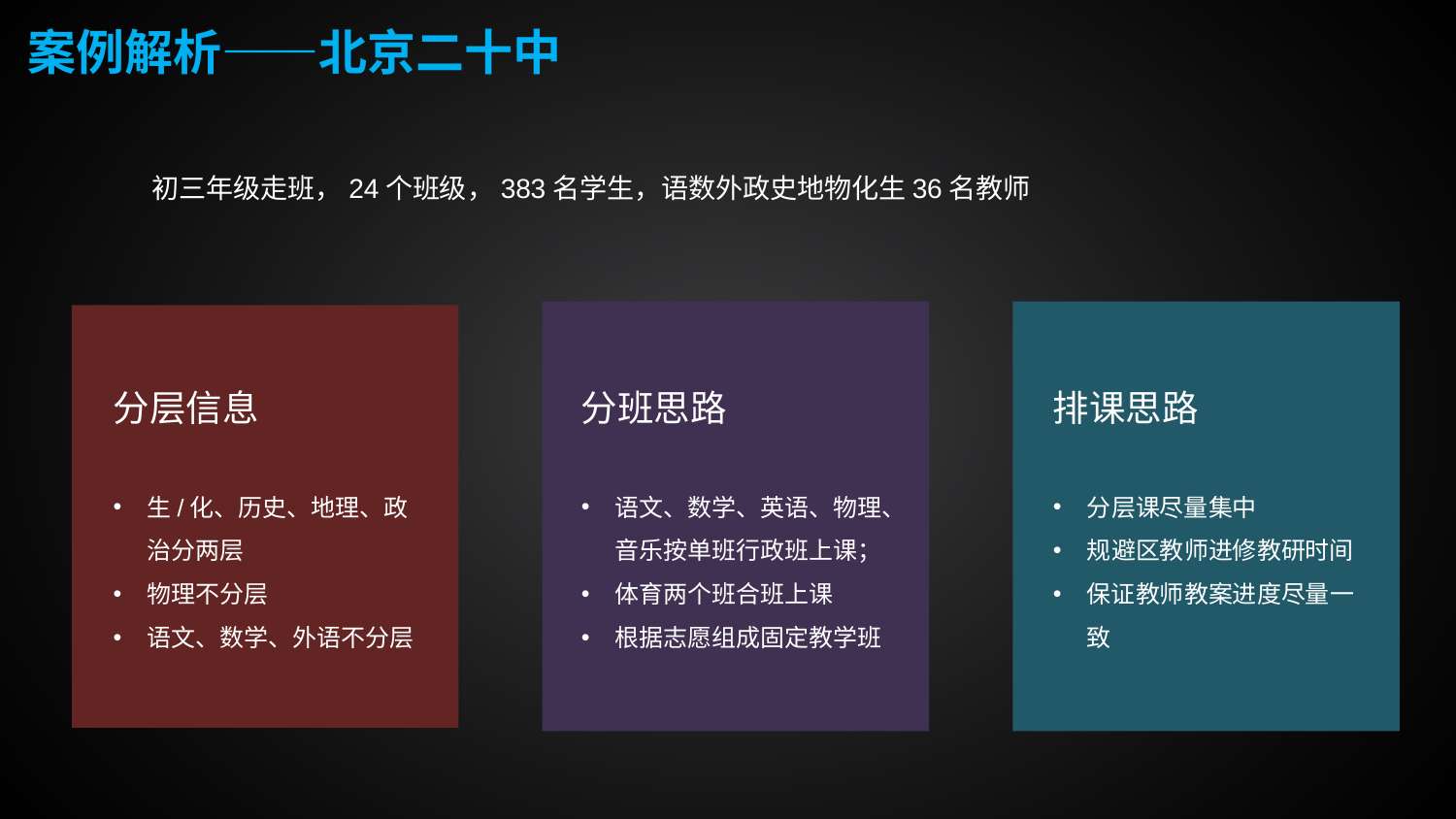

案例解析——北京二十中
初三年级走班，24个班级，383名学生，语数外政史地物化生36名教师

分层信息

生/化、历史、地理、政治分两层
物理不分层
语文、数学、外语不分层
排课思路

分层课尽量集中
规避区教师进修教研时间
保证教师教案进度尽量一致
分班思路

语文、数学、英语、物理、音乐按单班行政班上课；
体育两个班合班上课
根据志愿组成固定教学班